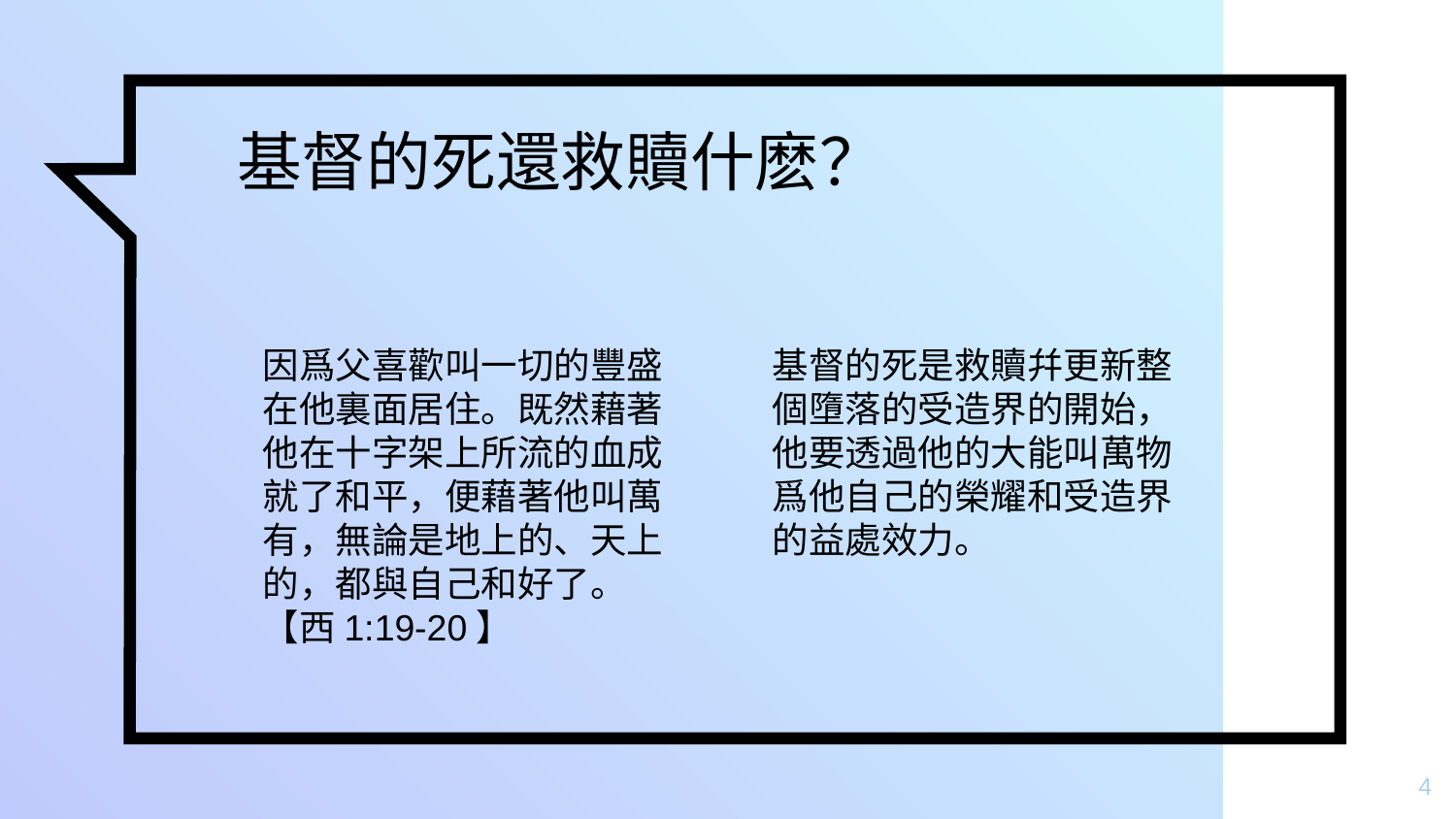

基督的死還救贖什麽？
因爲父喜歡叫一切的豐盛在他裏面居住。既然藉著他在十字架上所流的血成就了和平，便藉著他叫萬有，無論是地上的、天上的，都與自己和好了。 【西1:19-20】
基督的死是救贖幷更新整個墮落的受造界的開始，他要透過他的大能叫萬物爲他自己的榮耀和受造界的益處效力。
4